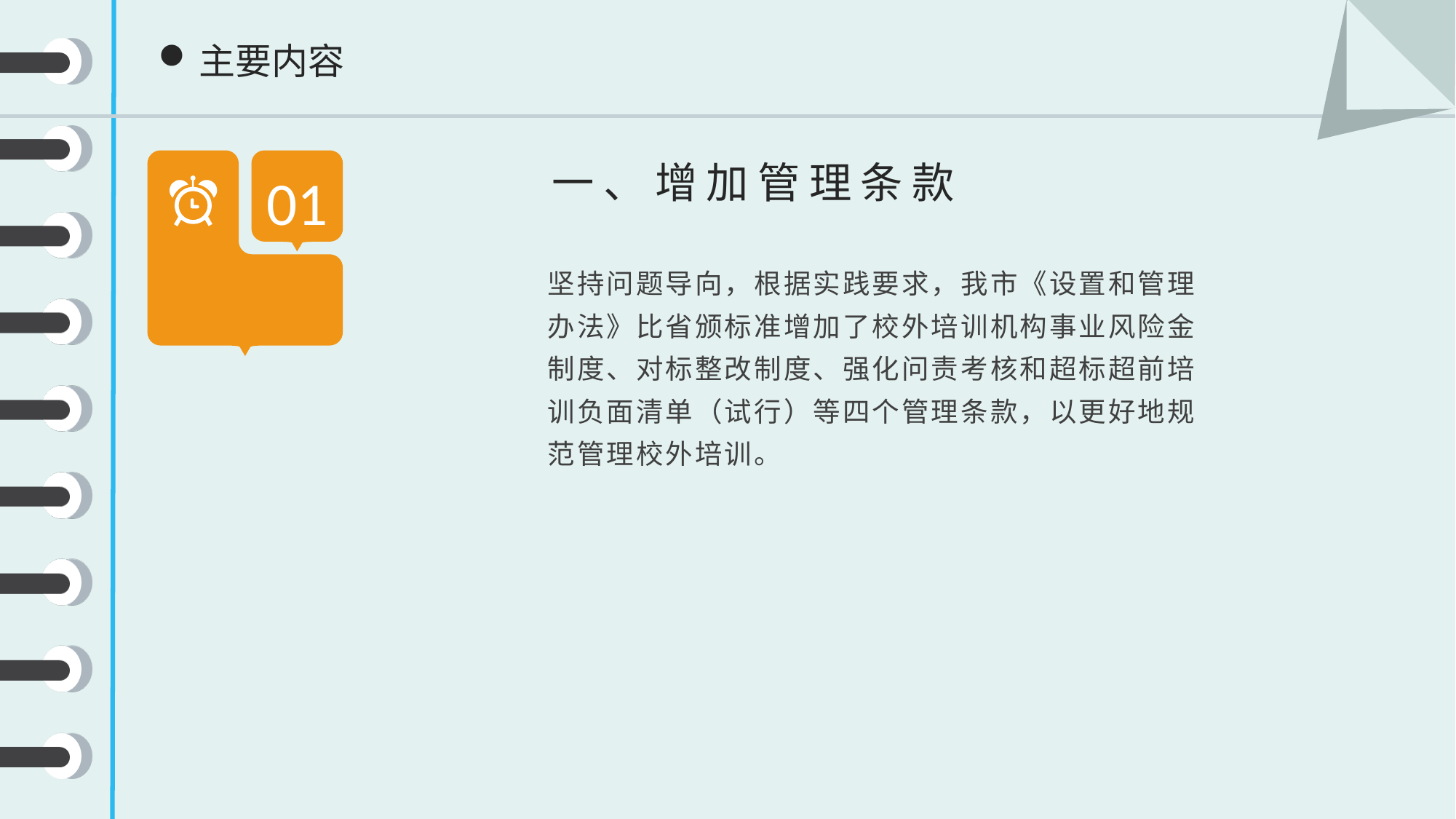

主要内容
一、增加管理条款

01

坚持问题导向，根据实践要求，我市《设置和管理办法》比省颁标准增加了校外培训机构事业风险金制度、对标整改制度、强化问责考核和超标超前培训负面清单（试行）等四个管理条款，以更好地规范管理校外培训。